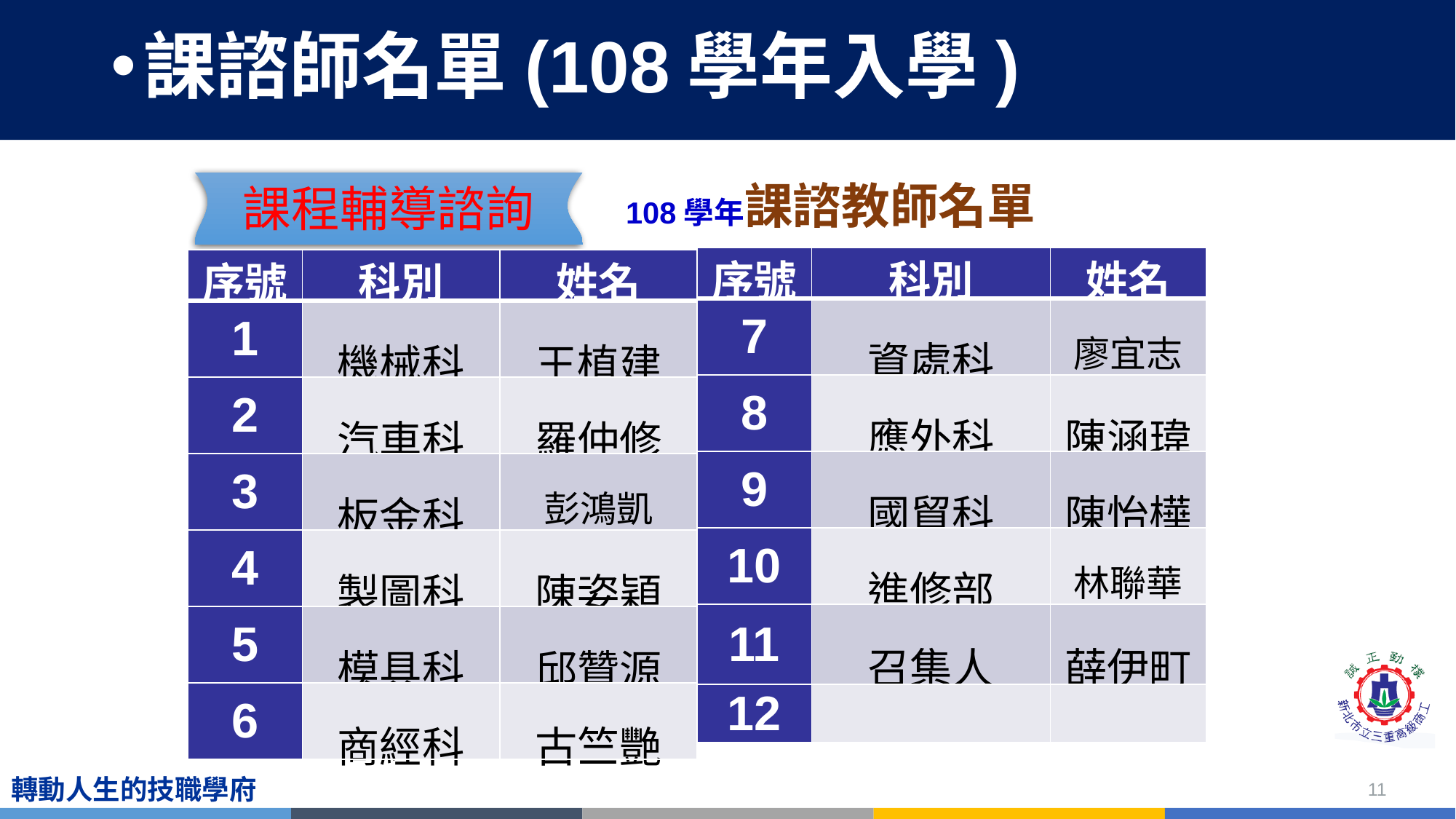

# 課諮師名單(108學年入學)

108學年課諮教師名單
課程輔導諮詢
| 序號 | 科別 | 姓名 |
| --- | --- | --- |
| 7 | 資處科 | 廖宜志 |
| 8 | 應外科 | 陳涵瑋 |
| 9 | 國貿科 | 陳怡樺 |
| 10 | 進修部 | 林聯華 |
| 11 | 召集人 | 薛伊町 |
| 12 |  |  |
| 序號 | 科別 | 姓名 |
| --- | --- | --- |
| 1 | 機械科 | 王植建 |
| 2 | 汽車科 | 羅仲修 |
| 3 | 板金科 | 彭鴻凱 |
| 4 | 製圖科 | 陳姿穎 |
| 5 | 模具科 | 邱贊源 |
| 6 | 商經科 | 古竺艷 |
11